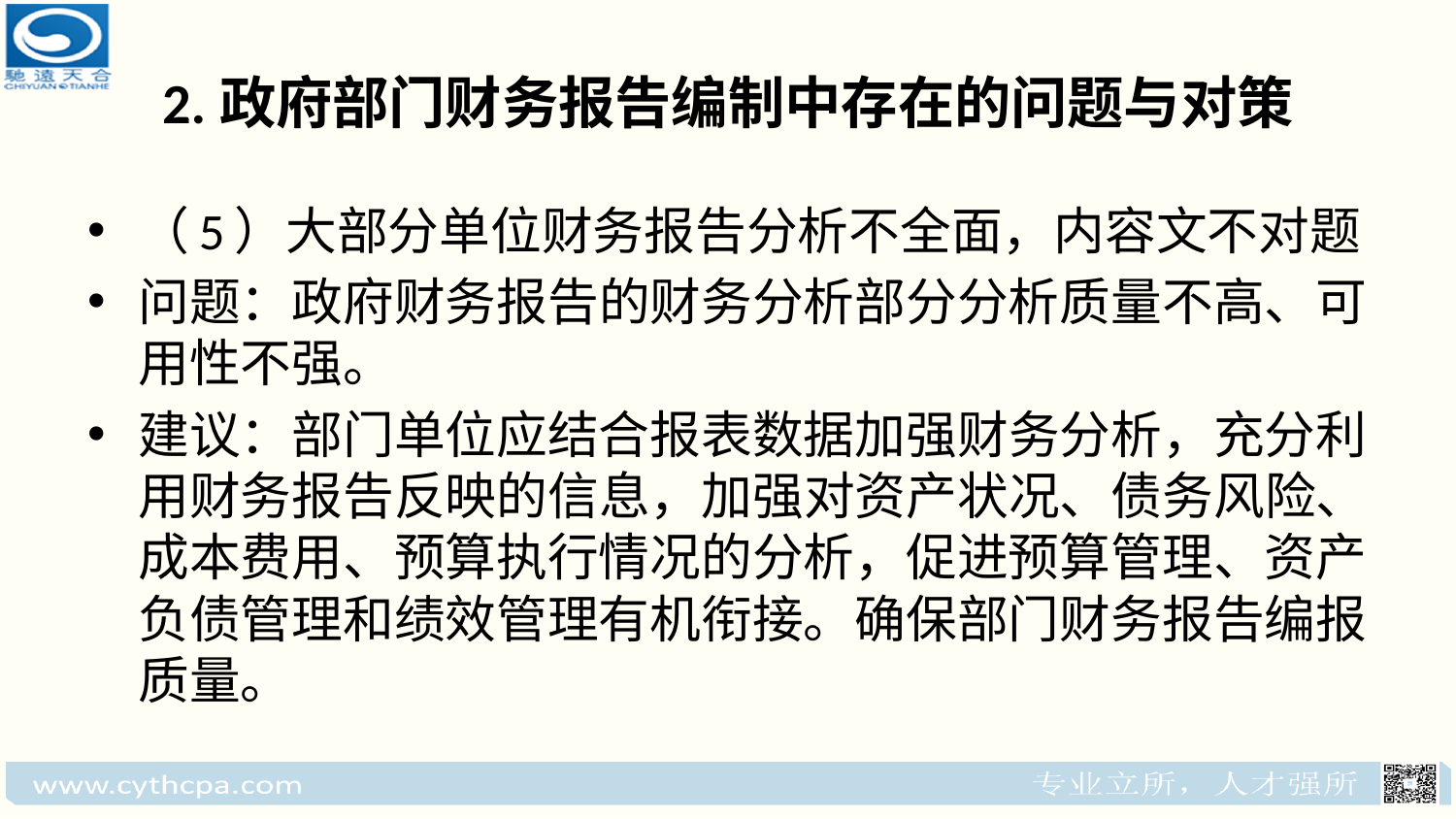

# 2.政府部门财务报告编制中存在的问题与对策
（5）大部分单位财务报告分析不全面，内容文不对题
问题：政府财务报告的财务分析部分分析质量不高、可用性不强。
建议：部门单位应结合报表数据加强财务分析，充分利用财务报告反映的信息，加强对资产状况、债务风险、成本费用、预算执行情况的分析，促进预算管理、资产负债管理和绩效管理有机衔接。确保部门财务报告编报质量。